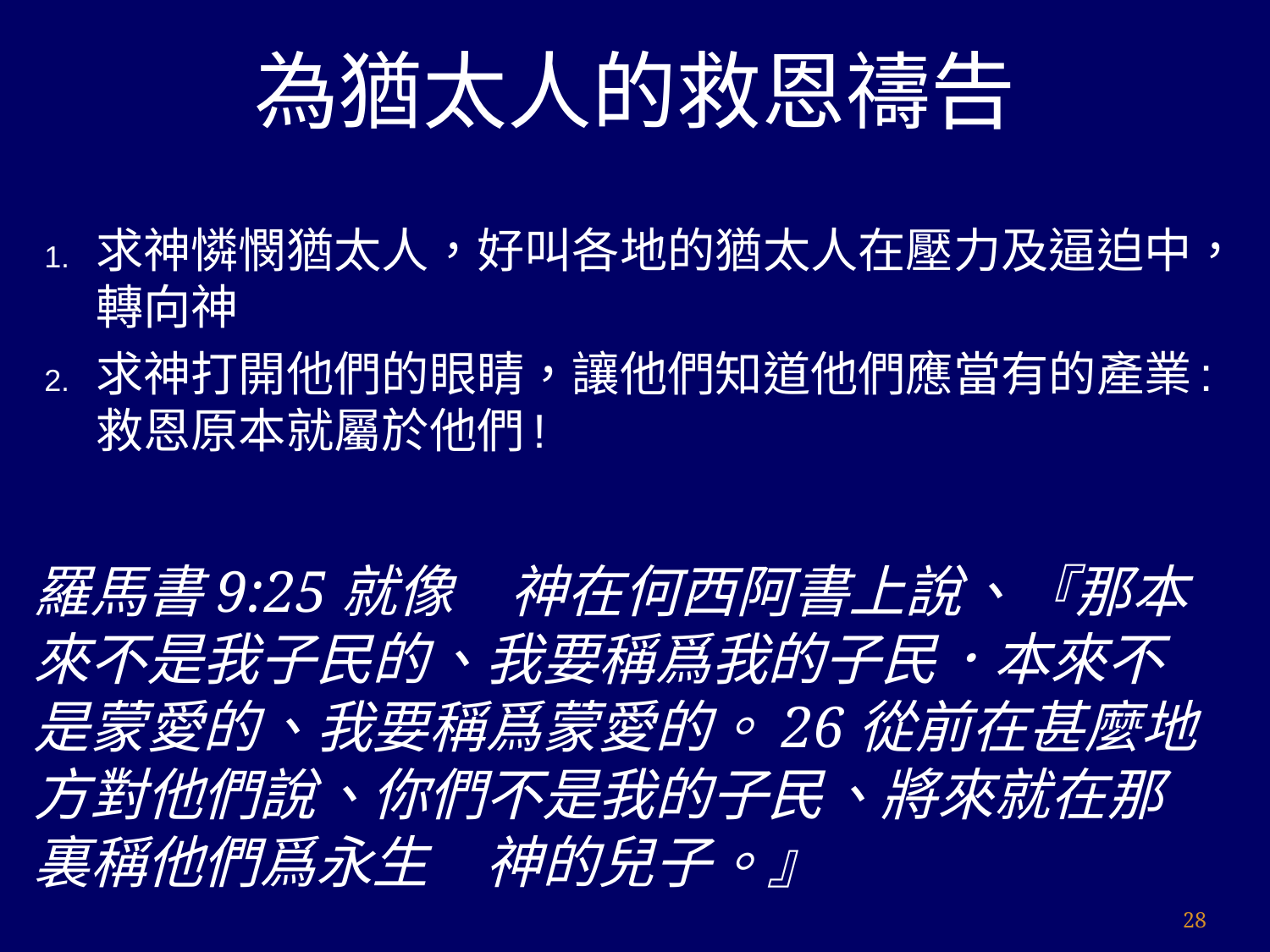

為猶太人的救恩禱告
求神憐憫猶太人，好叫各地的猶太人在壓力及逼迫中，轉向神
求神打開他們的眼睛，讓他們知道他們應當有的產業:救恩原本就屬於他們!
羅馬書9:25就像　神在何西阿書上說、『那本來不是我子民的、我要稱爲我的子民．本來不是蒙愛的、我要稱爲蒙愛的。26從前在甚麼地方對他們說、你們不是我的子民、將來就在那裏稱他們爲永生　神的兒子。』
28